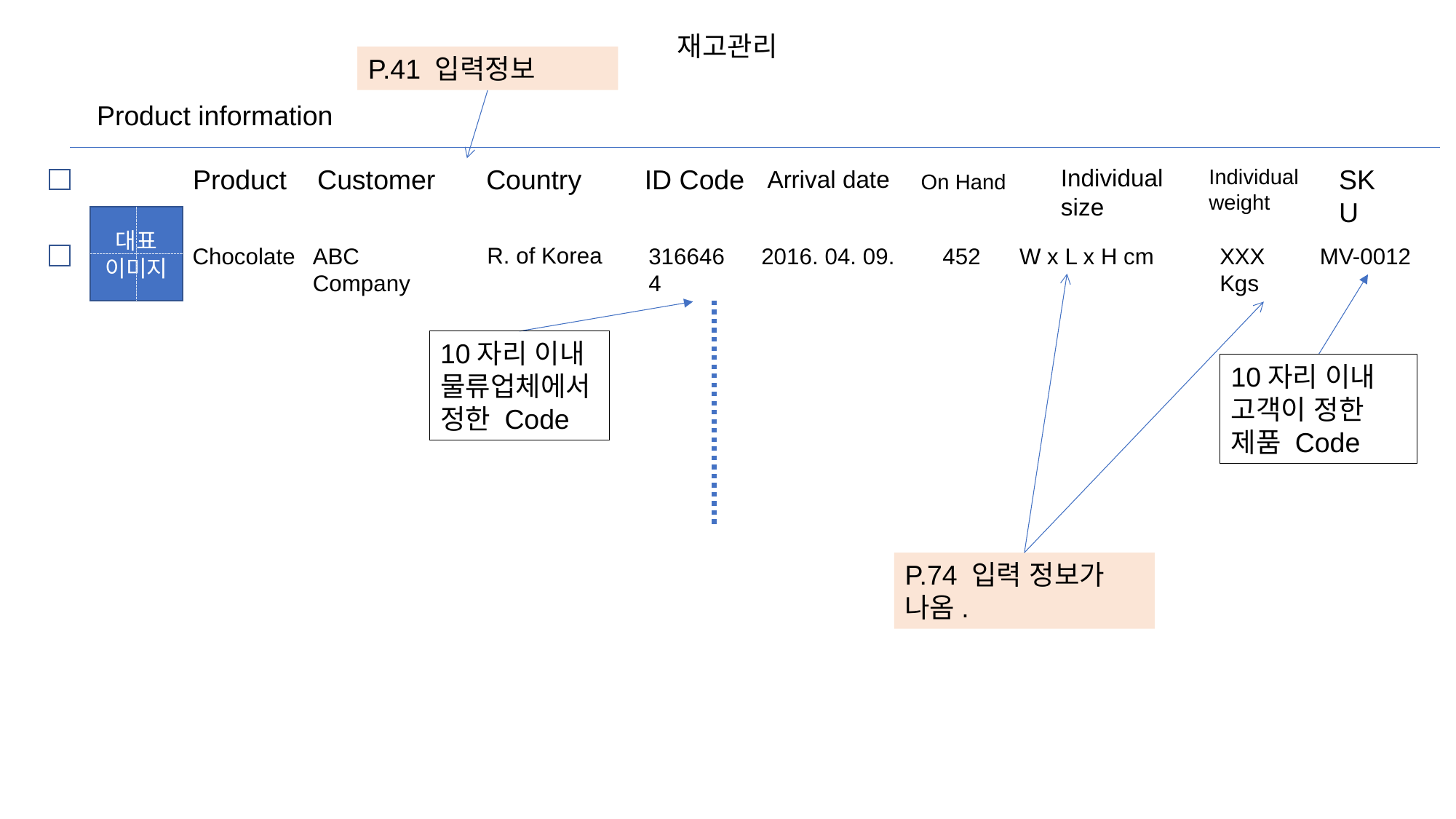

재고관리
P.41 입력정보
Product information
Country
Product
Customer
ID Code
Individual size
SKU
Individual weight
Arrival date
On Hand

대표 이미지
R. of Korea
Chocolate
ABC Company
3166464
452
W x L x H cm
XXX Kgs
MV-0012
2016. 04. 09.

10자리 이내
물류업체에서
정한 Code
10자리 이내
고객이 정한 제품 Code
P.74 입력 정보가 나옴.